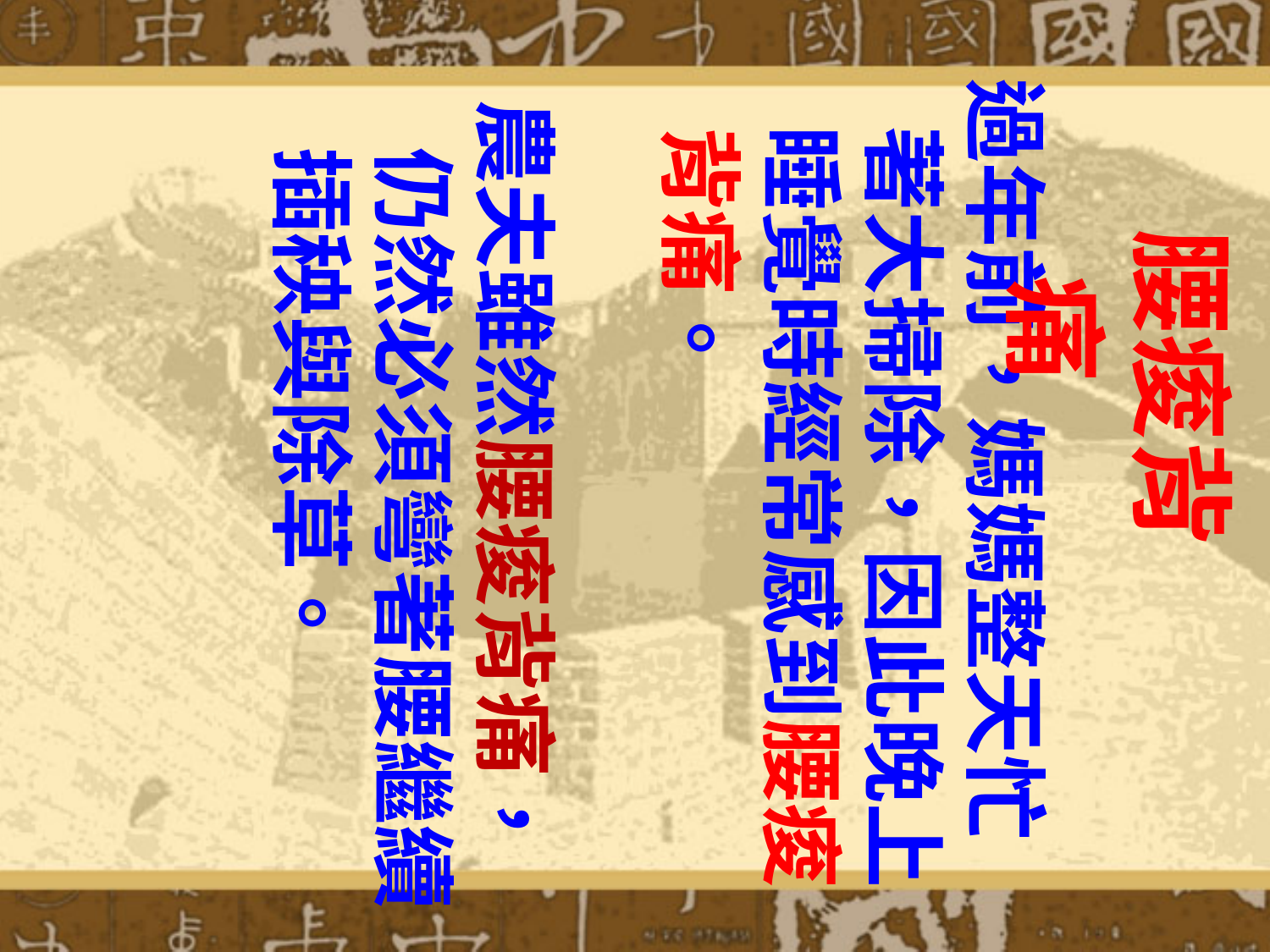

過年前，媽媽整天忙著大掃除，因此晚上睡覺時經常感到腰痠背痛。
農夫雖然腰痠背痛，仍然必須彎著腰繼續插秧與除草。
腰痠背痛